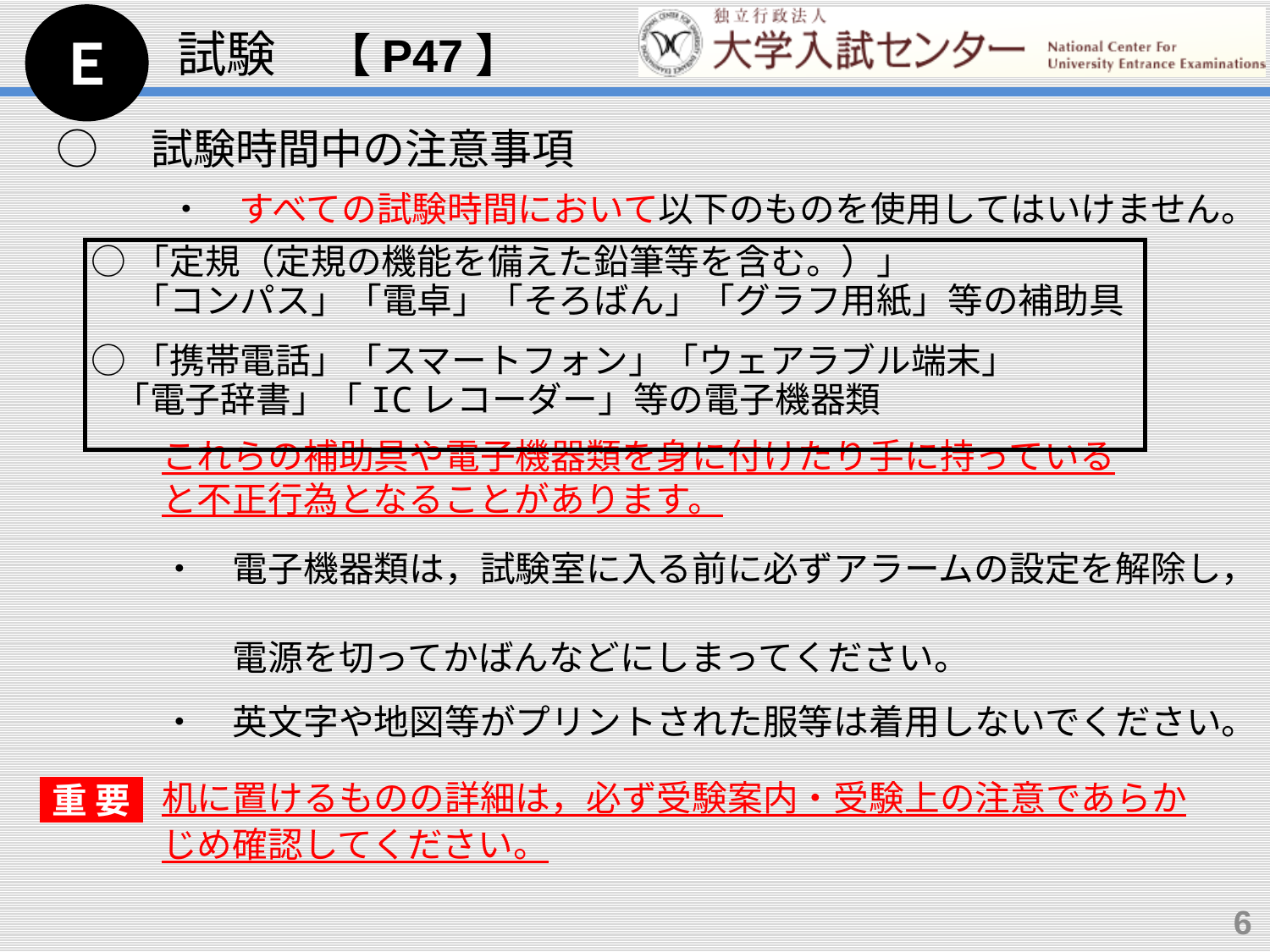

Ｅ
試験　【P47】
○　試験時間中の注意事項
　　　・　すべての試験時間において以下のものを使用してはいけません。
　○ 「定規（定規の機能を備えた鉛筆等を含む。）」
　　 「コンパス」「電卓」「そろばん」「グラフ用紙」等の補助具

　○ 「携帯電話」「スマートフォン」「ウェアラブル端末」
　   「電子辞書」「ICレコーダー」等の電子機器類
　　　これらの補助具や電子機器類を身に付けたり手に持っている
　　　と不正行為となることがあります。
　　　・　電子機器類は，試験室に入る前に必ずアラームの設定を解除し，
　　　　　電源を切ってかばんなどにしまってください。
　　　・　英文字や地図等がプリントされた服等は着用しないでください。

机に置けるものの詳細は，必ず受験案内・受験上の注意であらかじめ確認してください。
重 要
6